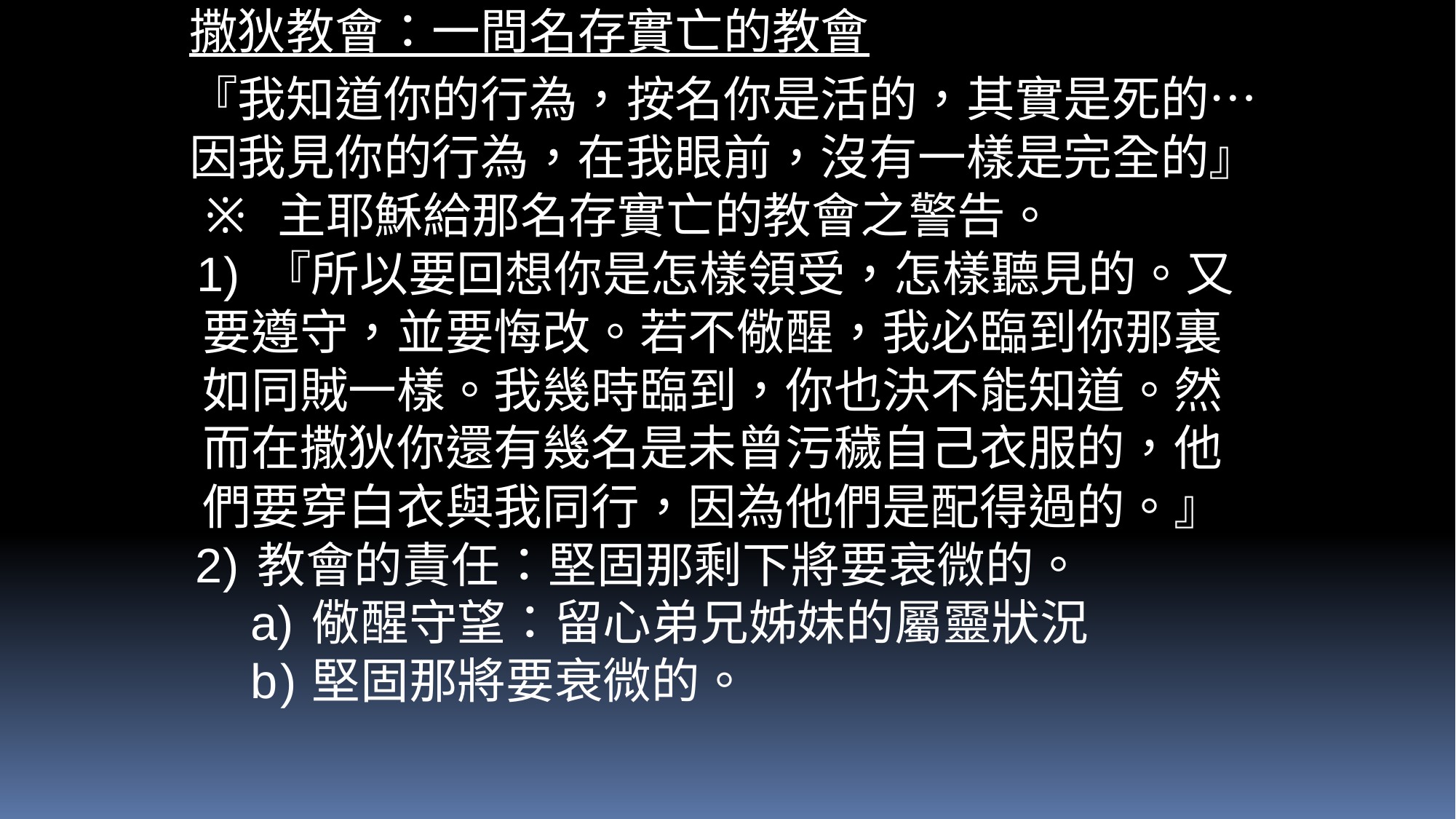

撒狄教會：一間名存實亡的教會
『我知道你的行為，按名你是活的，其實是死的…因我見你的行為，在我眼前，沒有一樣是完全的』
 主耶穌給那名存實亡的教會之警告。
 『所以要回想你是怎樣領受，怎樣聽見的。又要遵守，並要悔改。若不儆醒，我必臨到你那裏如同賊一樣。我幾時臨到，你也決不能知道。然而在撒狄你還有幾名是未曾污穢自己衣服的，他們要穿白衣與我同行，因為他們是配得過的。』
教會的責任：堅固那剩下將要衰微的。
儆醒守望：留心弟兄姊妹的屬靈狀況
堅固那將要衰微的。